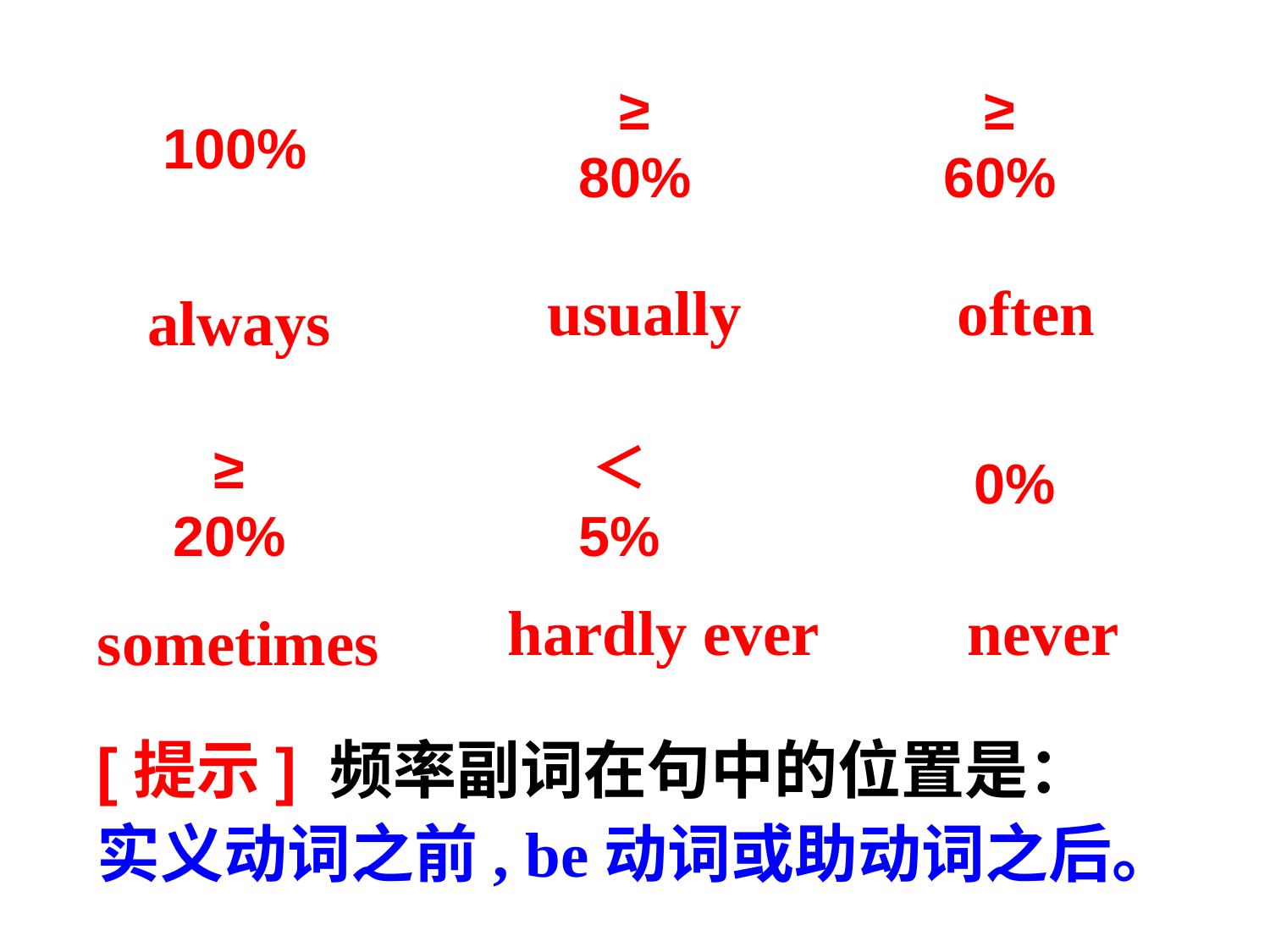

≥ 80%
≥ 60%
100%
usually
often
always
0%
≥ 20%
＜ 5%
hardly ever
never
sometimes
[提示] 频率副词在句中的位置是：
实义动词之前, be动词或助动词之后。